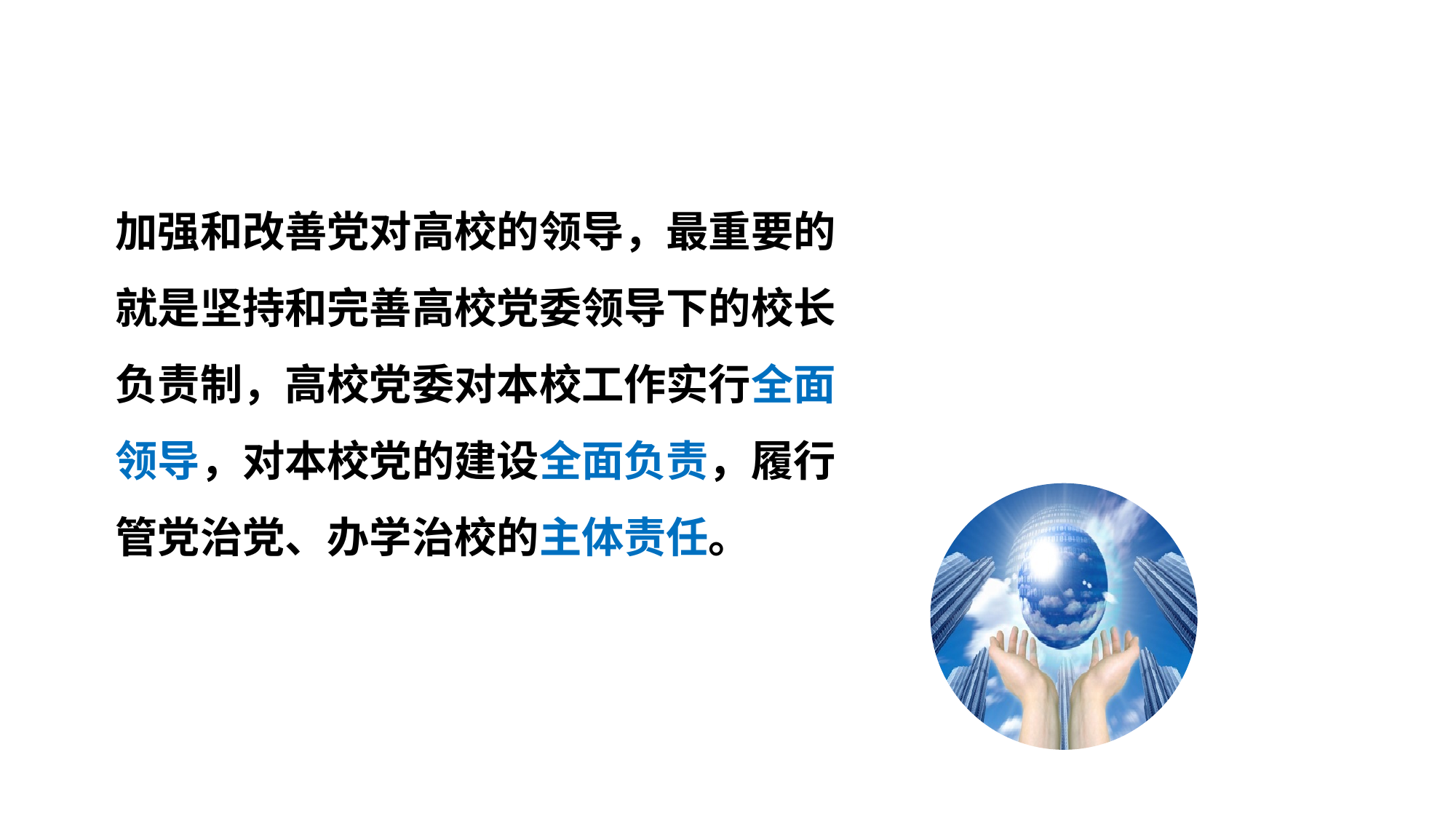

加强和改善党对高校的领导，最重要的就是坚持和完善高校党委领导下的校长负责制，高校党委对本校工作实行全面领导，对本校党的建设全面负责，履行管党治党、办学治校的主体责任。